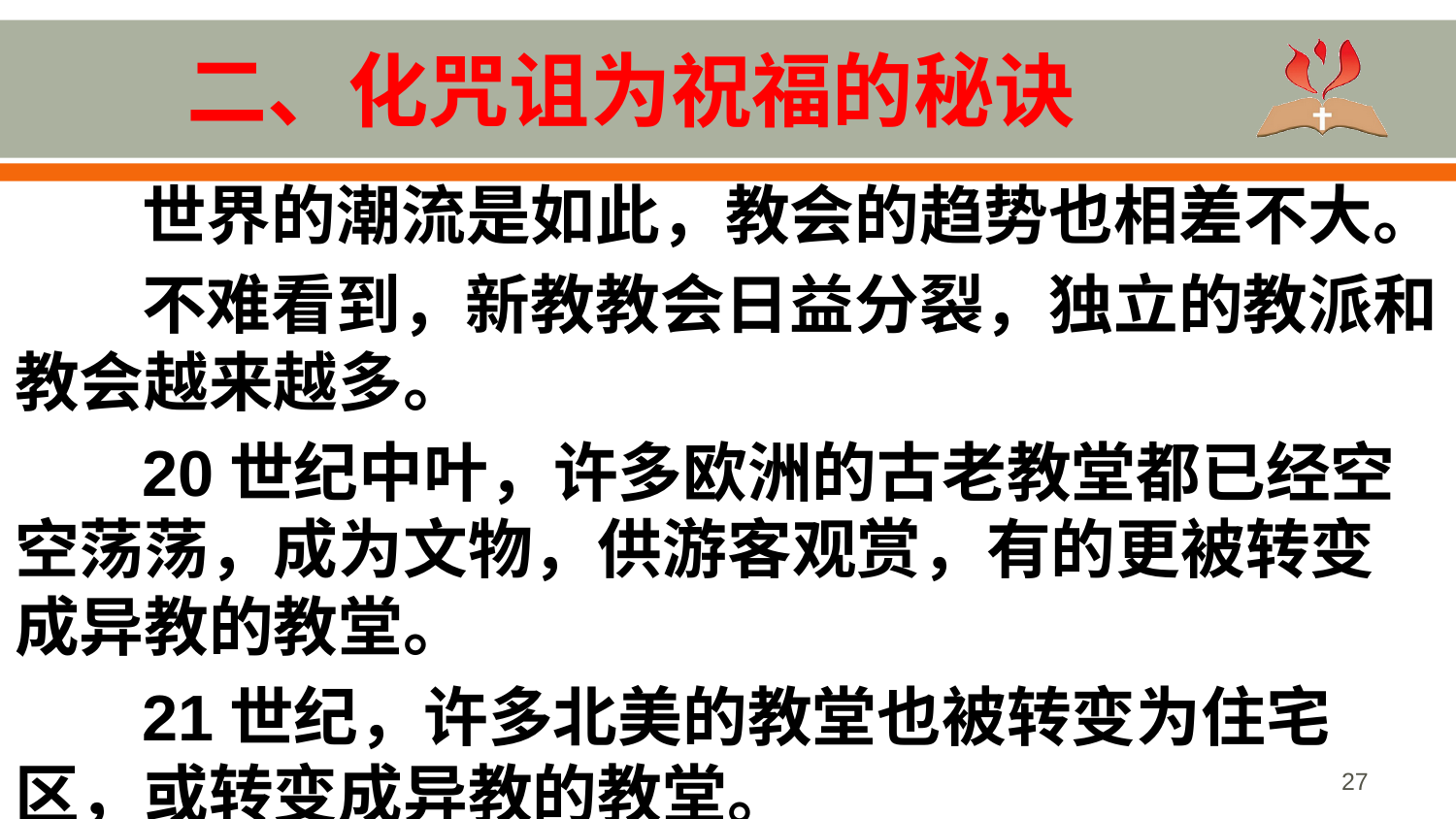

# 二、化咒诅为祝福的秘诀
世界的潮流是如此，教会的趋势也相差不大。
不难看到，新教教会日益分裂，独立的教派和教会越来越多。
20世纪中叶，许多欧洲的古老教堂都已经空空荡荡，成为文物，供游客观赏，有的更被转变成异教的教堂。
21世纪，许多北美的教堂也被转变为住宅区，或转变成异教的教堂。

27